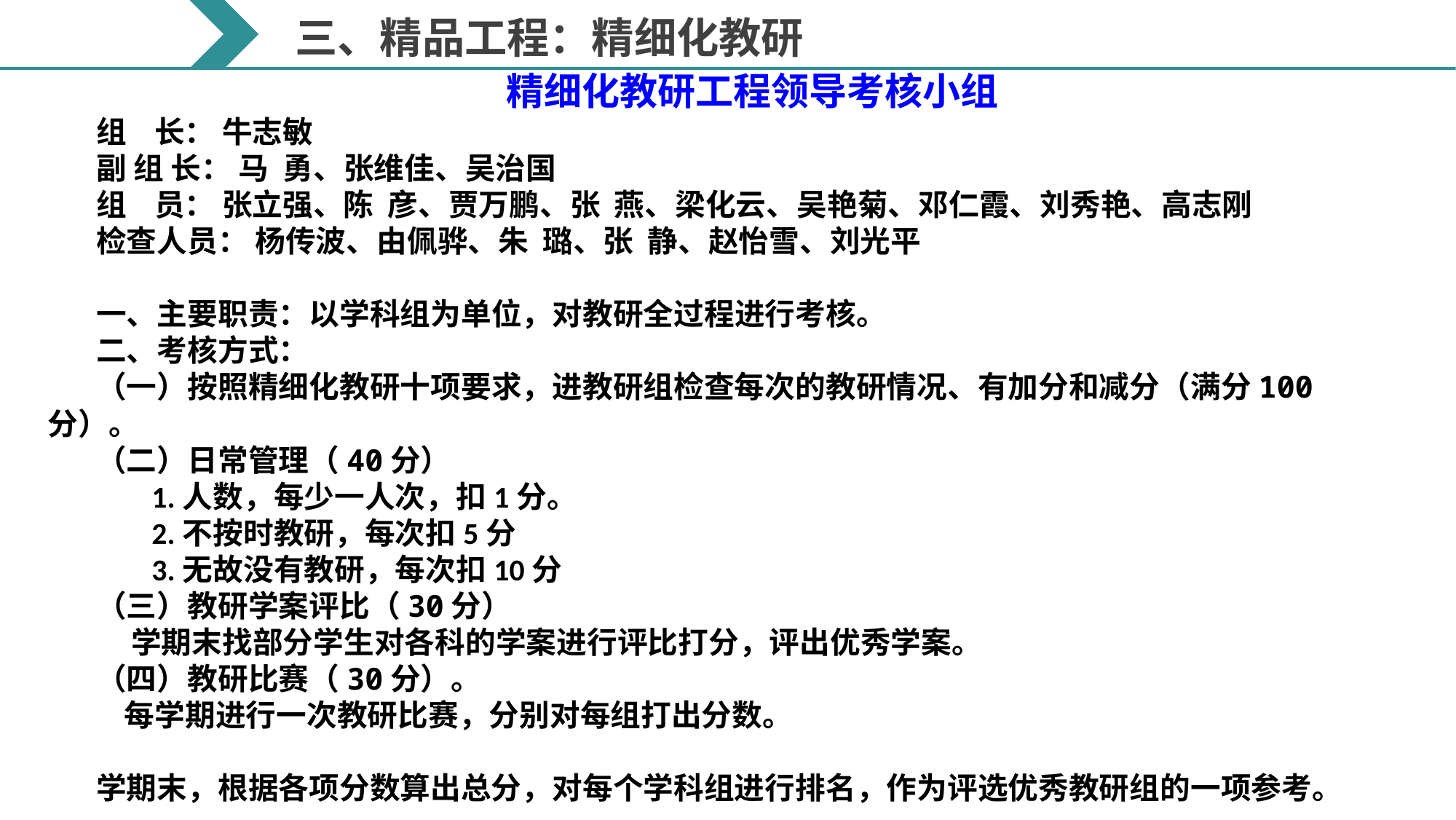

三、精品工程：精细化教研
精细化教研工程领导考核小组
组    长： 牛志敏
副 组 长： 马  勇、张维佳、吴治国
组    员： 张立强、陈  彦、贾万鹏、张  燕、梁化云、吴艳菊、邓仁霞、刘秀艳、高志刚
检查人员： 杨传波、由佩骅、朱  璐、张  静、赵怡雪、刘光平

一、主要职责：以学科组为单位，对教研全过程进行考核。
二、考核方式：
（一）按照精细化教研十项要求，进教研组检查每次的教研情况、有加分和减分（满分100分）。
（二）日常管理（40分）
        1.人数，每少一人次，扣1分。
        2.不按时教研，每次扣5分
        3.无故没有教研，每次扣10分
（三）教研学案评比（30分）
    学期末找部分学生对各科的学案进行评比打分，评出优秀学案。
（四）教研比赛（30分）。
   每学期进行一次教研比赛，分别对每组打出分数。

学期末，根据各项分数算出总分，对每个学科组进行排名，作为评选优秀教研组的一项参考。